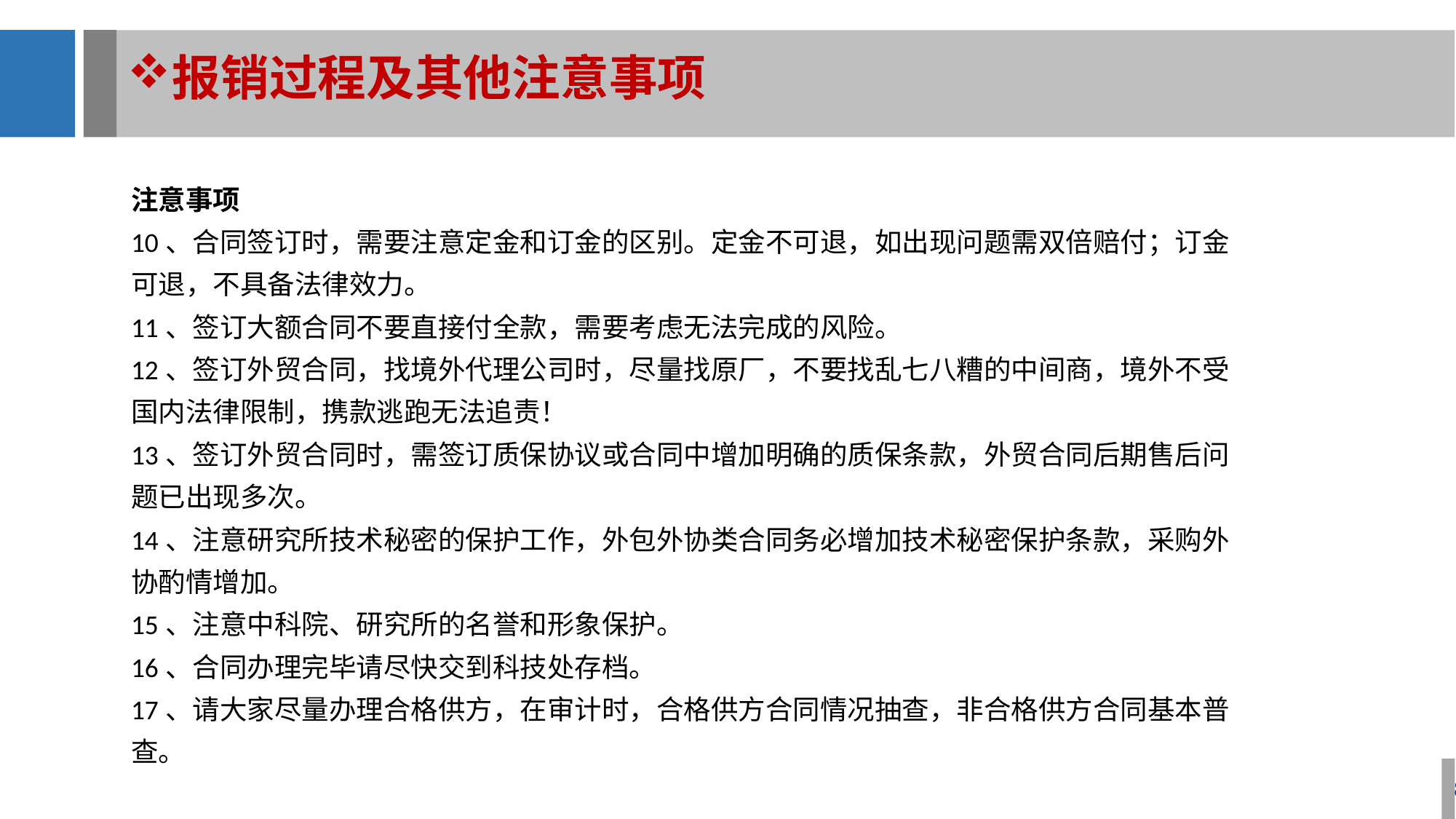

报销过程及其他注意事项
注意事项
10、合同签订时，需要注意定金和订金的区别。定金不可退，如出现问题需双倍赔付；订金可退，不具备法律效力。
11、签订大额合同不要直接付全款，需要考虑无法完成的风险。
12、签订外贸合同，找境外代理公司时，尽量找原厂，不要找乱七八糟的中间商，境外不受国内法律限制，携款逃跑无法追责！
13、签订外贸合同时，需签订质保协议或合同中增加明确的质保条款，外贸合同后期售后问题已出现多次。
14、注意研究所技术秘密的保护工作，外包外协类合同务必增加技术秘密保护条款，采购外协酌情增加。
15、注意中科院、研究所的名誉和形象保护。
16、合同办理完毕请尽快交到科技处存档。
17、请大家尽量办理合格供方，在审计时，合格供方合同情况抽查，非合格供方合同基本普查。